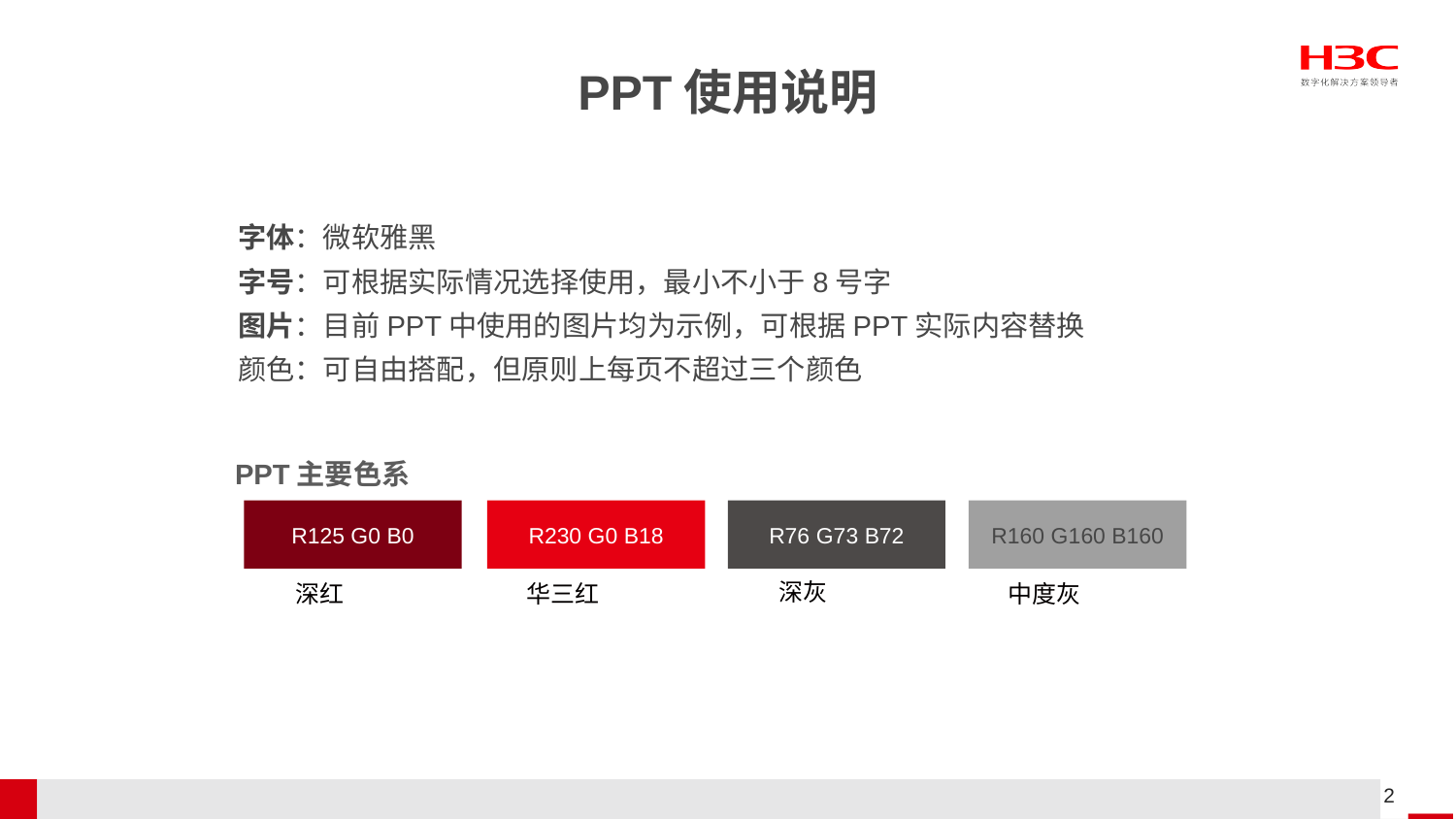

# PPT使用说明
字体：微软雅黑
字号：可根据实际情况选择使用，最小不小于8号字
图片：目前PPT中使用的图片均为示例，可根据PPT实际内容替换
颜色：可自由搭配，但原则上每页不超过三个颜色

PPT主要色系
R125 G0 B0
R230 G0 B18
R76 G73 B72
R160 G160 B160
深灰
深红
华三红
中度灰